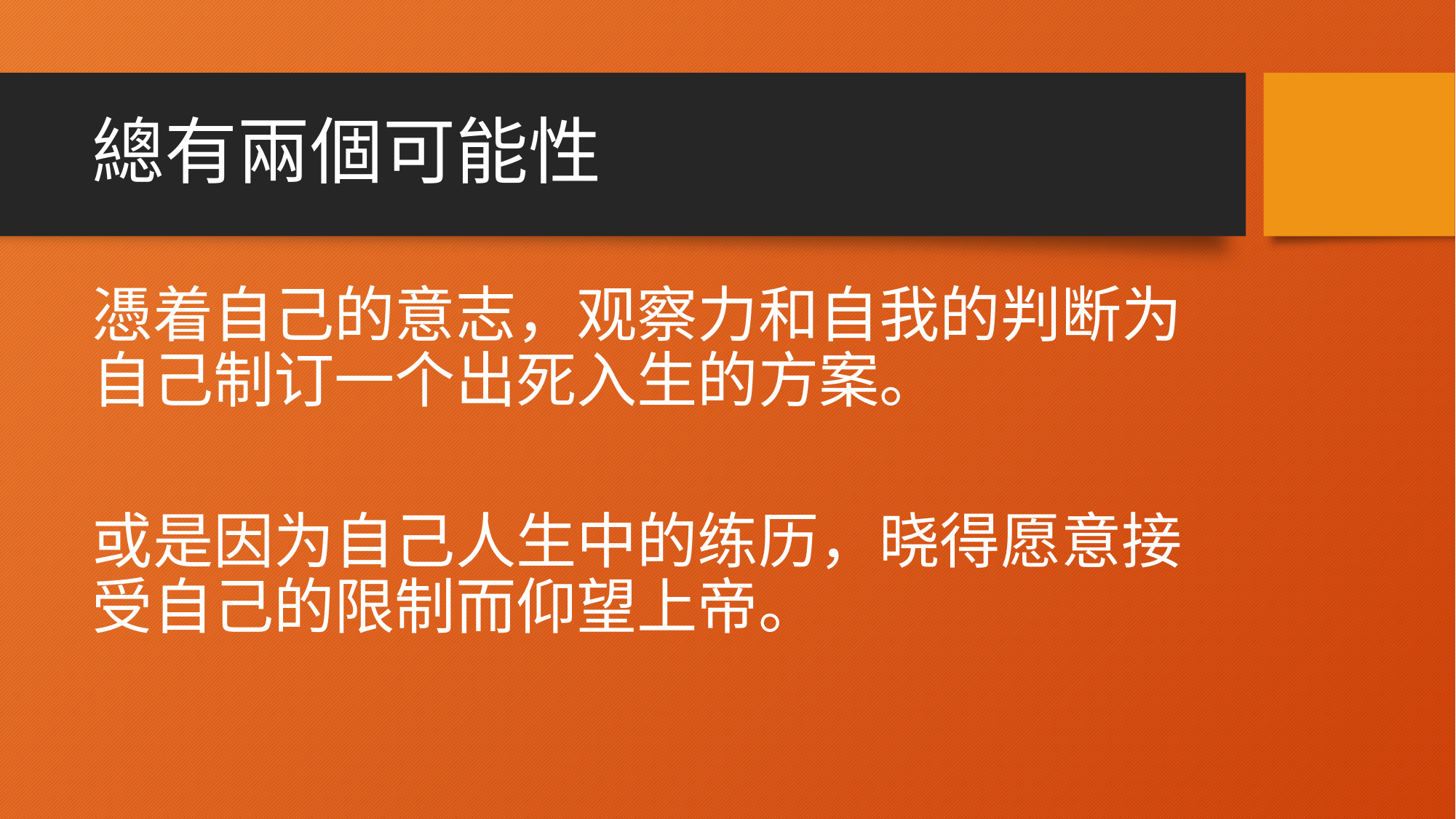

# 總有兩個可能性
憑着自己的意志，观察力和自我的判断为自己制订一个出死入生的方案。

或是因为自己人生中的练历，晓得愿意接受自己的限制而仰望上帝。